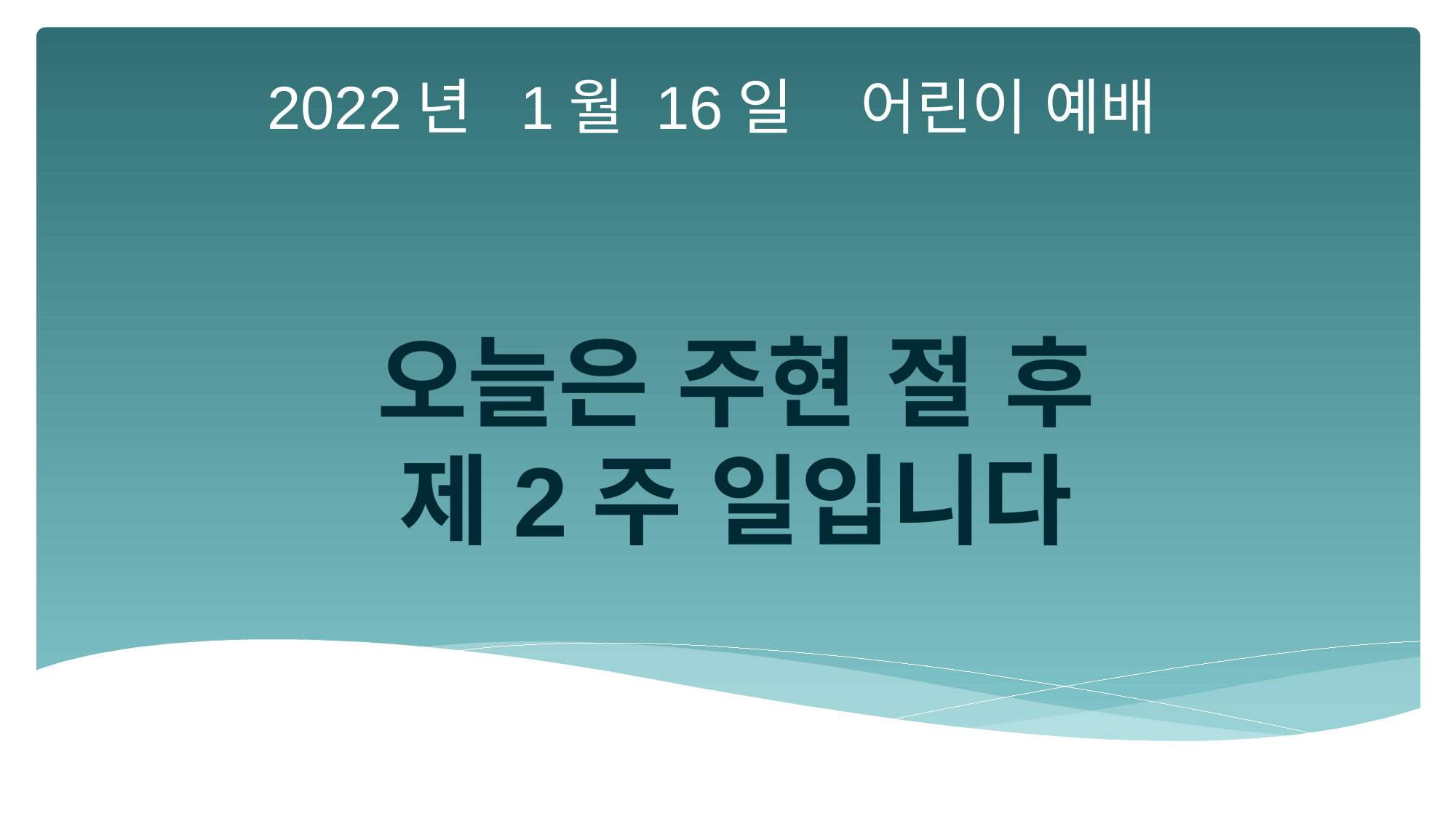

2022년  1월 16일    어린이 예배
오늘은 주현 절 후
제2주 일입니다